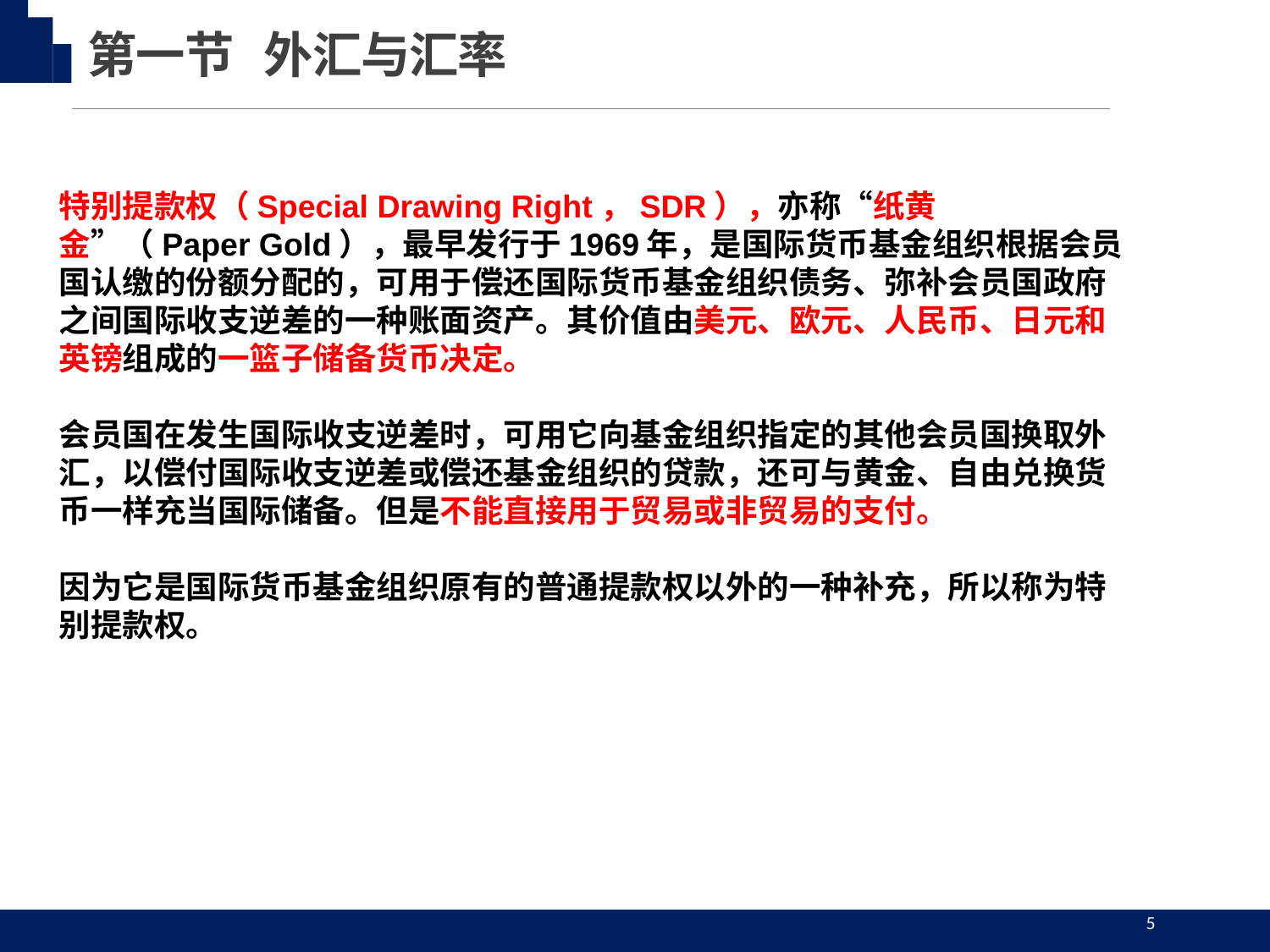

第一节   外汇与汇率
特别提款权（Special Drawing Right，SDR），亦称“纸黄金”（Paper Gold），最早发行于1969年，是国际货币基金组织根据会员国认缴的份额分配的，可用于偿还国际货币基金组织债务、弥补会员国政府之间国际收支逆差的一种账面资产。其价值由美元、欧元、人民币、日元和英镑组成的一篮子储备货币决定。

会员国在发生国际收支逆差时，可用它向基金组织指定的其他会员国换取外汇，以偿付国际收支逆差或偿还基金组织的贷款，还可与黄金、自由兑换货币一样充当国际储备。但是不能直接用于贸易或非贸易的支付。

因为它是国际货币基金组织原有的普通提款权以外的一种补充，所以称为特别提款权。
5